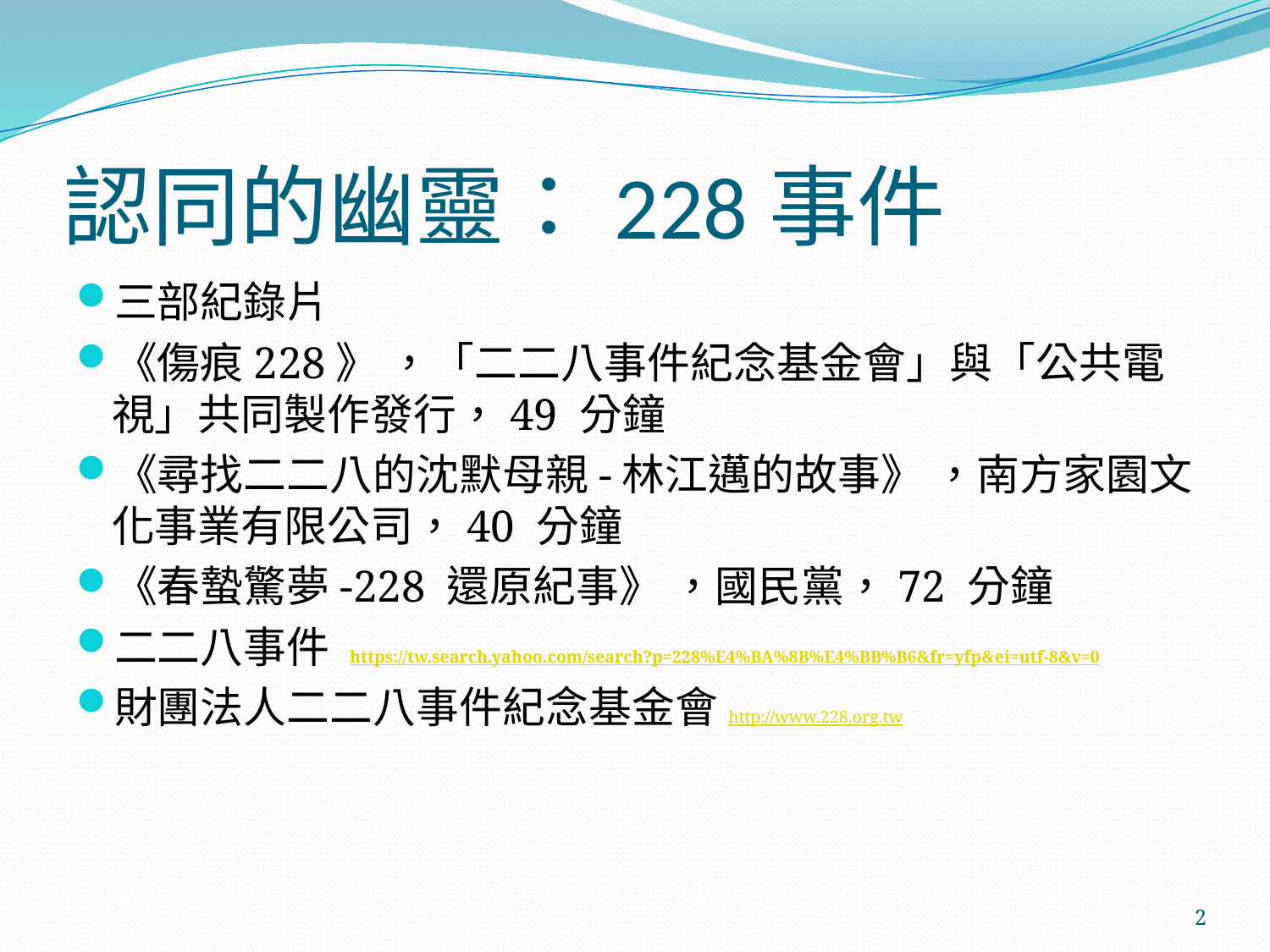

# 認同的幽靈：228事件
三部紀錄片
《傷痕228》 ，「二二八事件紀念基金會」與「公共電視」共同製作發行，49 分鐘
《尋找二二八的沈默母親-林江邁的故事》 ，南方家園文化事業有限公司，40 分鐘
《春蟄驚夢-228 還原紀事》 ，國民黨，72 分鐘
二二八事件 https://tw.search.yahoo.com/search?p=228%E4%BA%8B%E4%BB%B6&fr=yfp&ei=utf-8&v=0
財團法人二二八事件紀念基金會http://www.228.org.tw

2